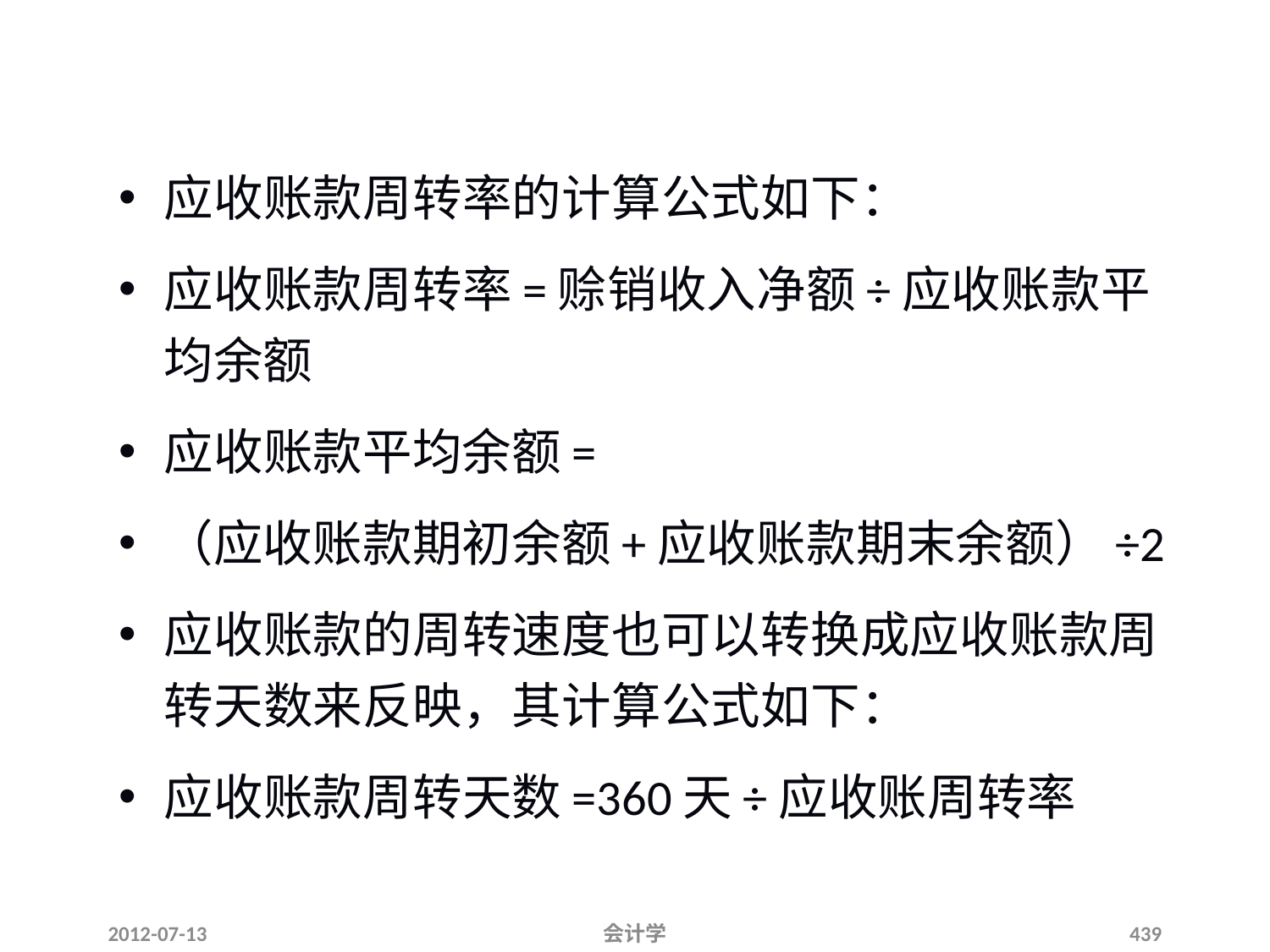

# （一）应收帐款周转率
应收账款周转率的计算公式如下：
应收账款周转率=赊销收入净额÷应收账款平均余额
应收账款平均余额=
（应收账款期初余额+应收账款期末余额）÷2
应收账款的周转速度也可以转换成应收账款周转天数来反映，其计算公式如下：
应收账款周转天数=360天÷应收账周转率

2012-07-13
会计学
439